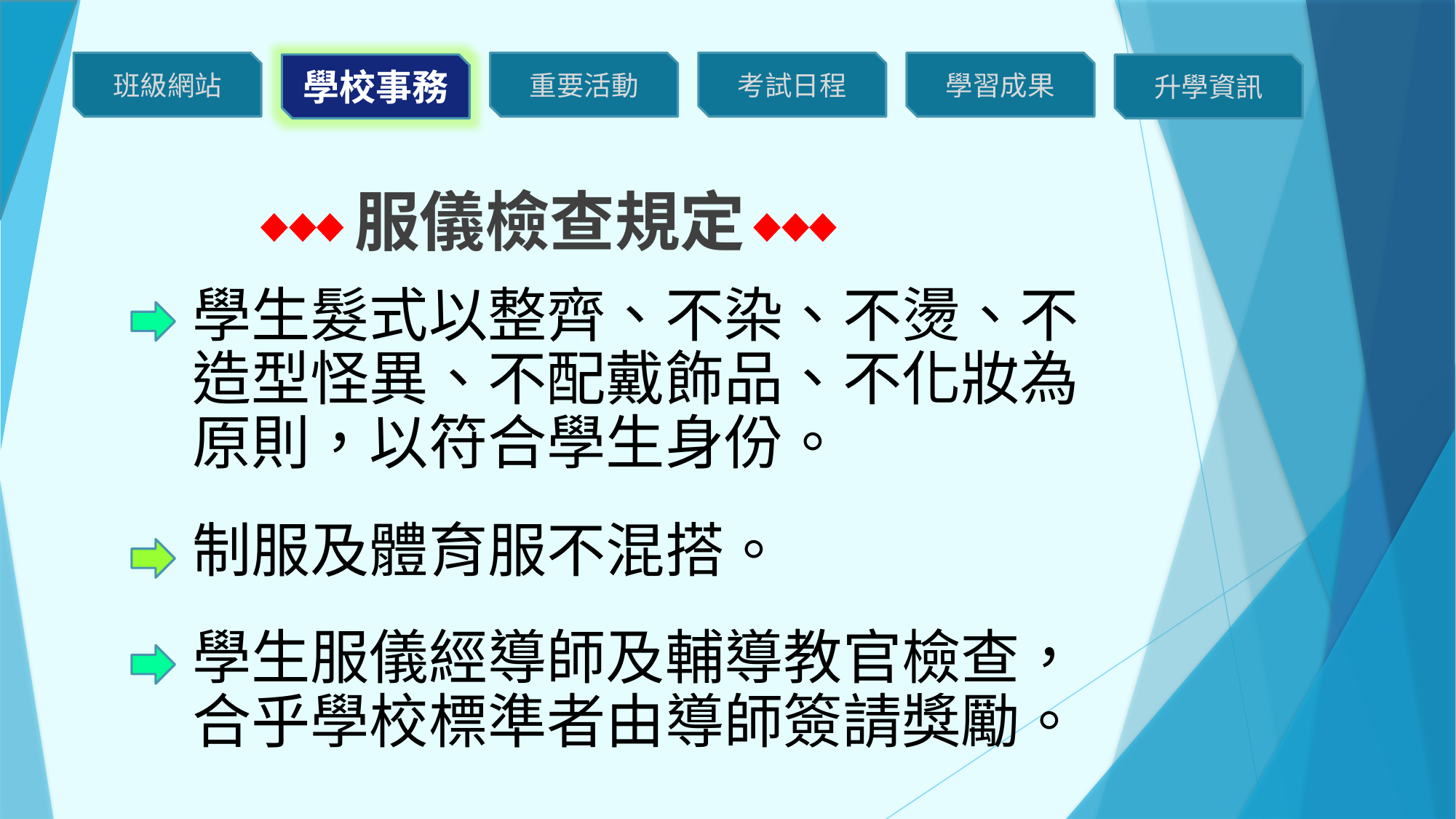

服儀檢查規定

學生髮式以整齊、不染、不燙、不造型怪異、不配戴飾品、不化妝為原則，以符合學生身份。

制服及體育服不混搭。

學生服儀經導師及輔導教官檢查，合乎學校標準者由導師簽請獎勵。